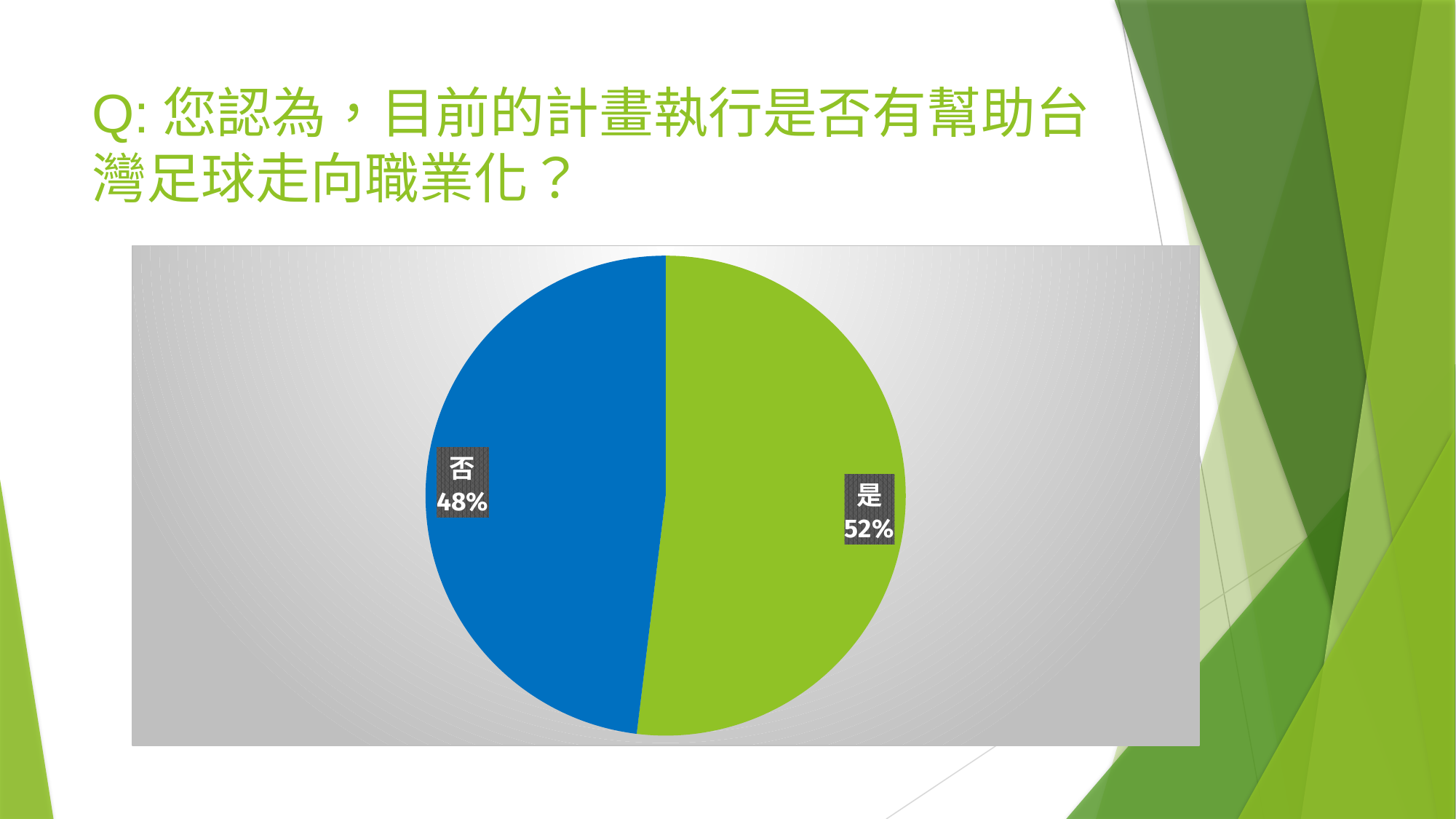

# Q:您認為，目前的計畫執行是否有幫助台灣足球走向職業化？

### Chart

| Category | 人數 |
|---|---|
| 是 | 54.0 |
| 否 | 50.0 |